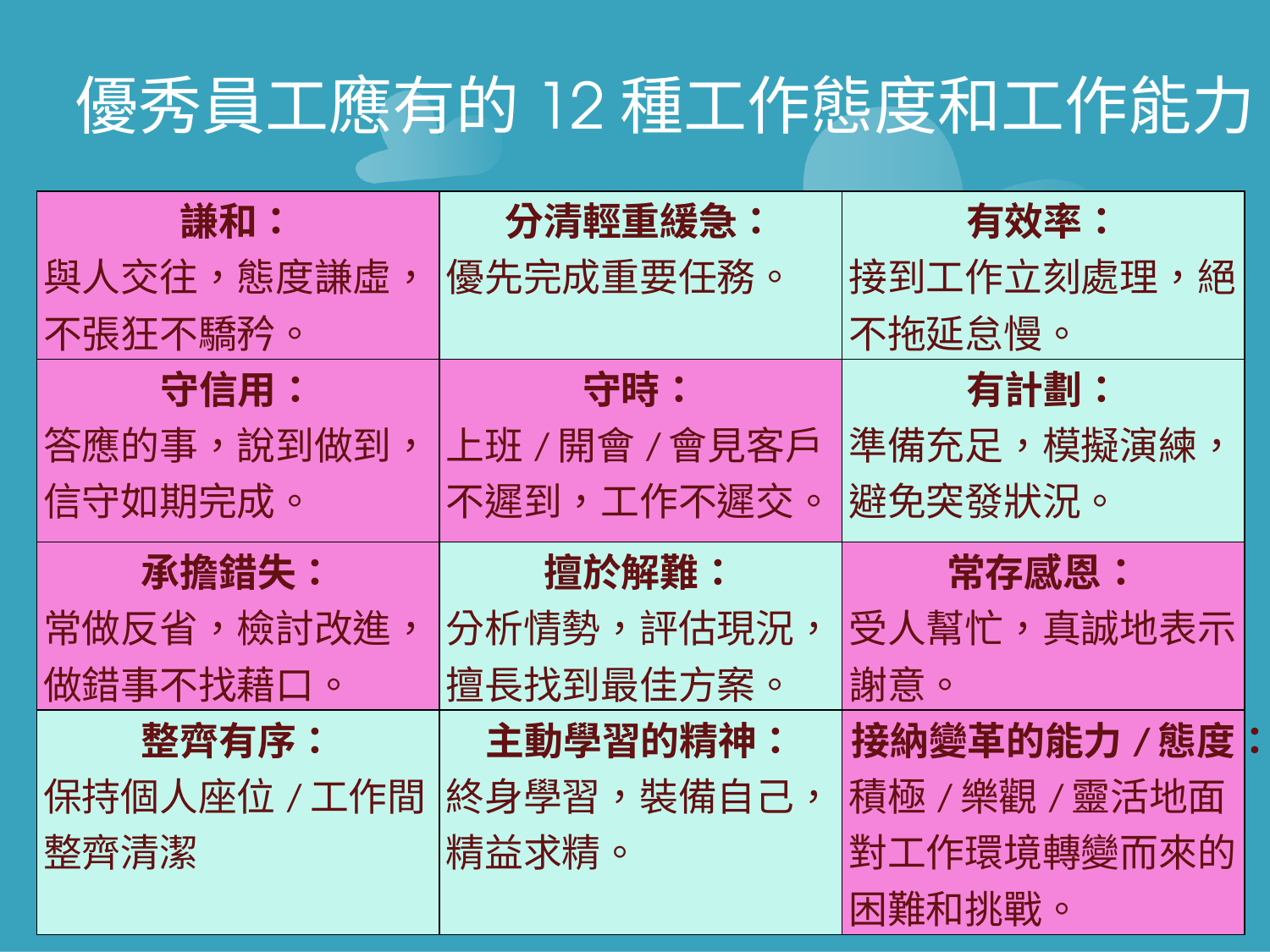

# 優秀員工應有的12種工作態度和工作能力
| 謙和： 與人交往，態度謙虛，不張狂不驕矜。 | 分清輕重緩急： 優先完成重要任務。 | 有效率： 接到工作立刻處理，絕不拖延怠慢。 |
| --- | --- | --- |
| 守信用： 答應的事，說到做到，信守如期完成。 | 守時： 上班/開會/會見客戶不遲到，工作不遲交。 | 有計劃： 準備充足，模擬演練，避免突發狀況。 |
| 承擔錯失： 常做反省，檢討改進，做錯事不找藉口。 | 擅於解難： 分析情勢，評估現況，擅長找到最佳方案。 | 常存感恩： 受人幫忙，真誠地表示謝意。 |
| 整齊有序： 保持個人座位/工作間整齊清潔 | 主動學習的精神： 終身學習，裝備自己，精益求精。 | 接納變革的能力/態度： 積極/樂觀/靈活地面對工作環境轉變而來的困難和挑戰。 |